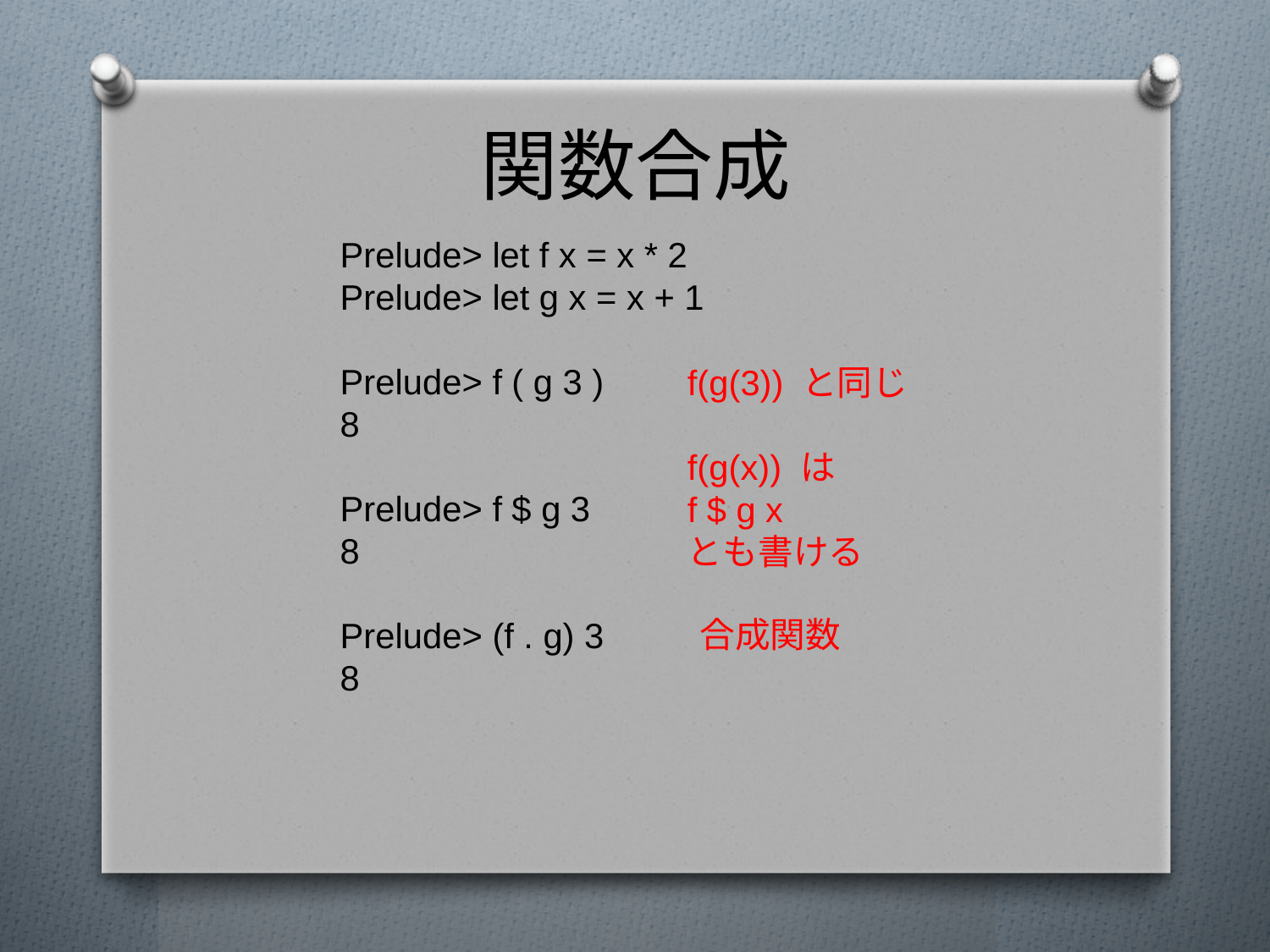

# 関数合成
﻿Prelude> let f x = x * 2
Prelude> let g x = x + 1

﻿Prelude> f ( g 3 )
8

Prelude> f $ g 3
8

Prelude> (f . g) 3
8
f(g(3)) と同じ

f(g(x)) は
f $ g x
とも書ける
合成関数